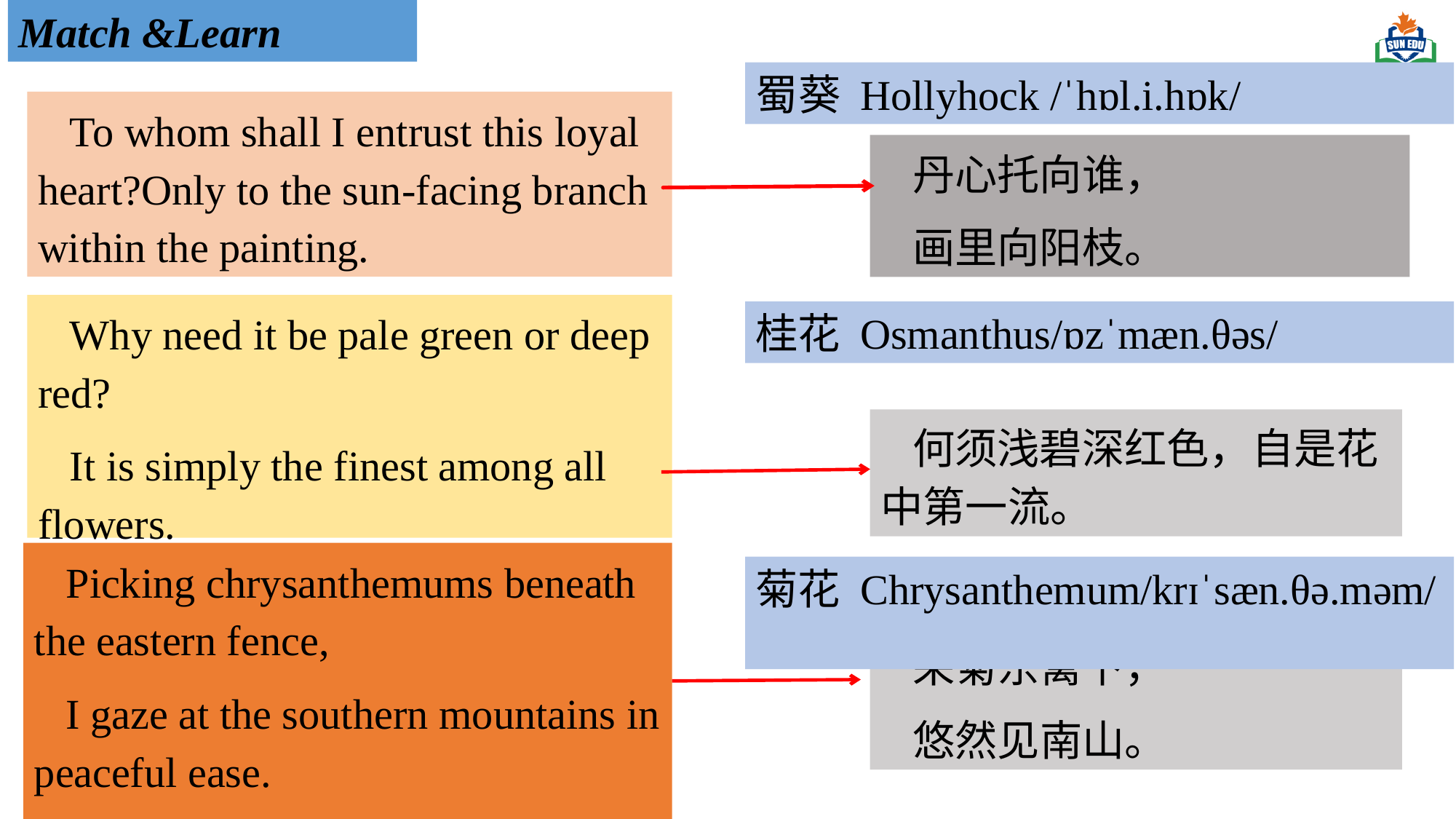

Match &Learn
蜀葵 Hollyhock /ˈhɒl.i.hɒk/
To whom shall I entrust this loyal heart?Only to the sun-facing branch within the painting.
丹心托向谁，
画里向阳枝。
Why need it be pale green or deep red?
It is simply the finest among all flowers.
桂花 Osmanthus/ɒzˈmæn.θəs/
何须浅碧深红色，自是花中第一流。
Picking chrysanthemums beneath the eastern fence,
I gaze at the southern mountains in peaceful ease.
菊花 Chrysanthemum/krɪˈsæn.θə.məm/
采菊东篱下，
悠然见南山。